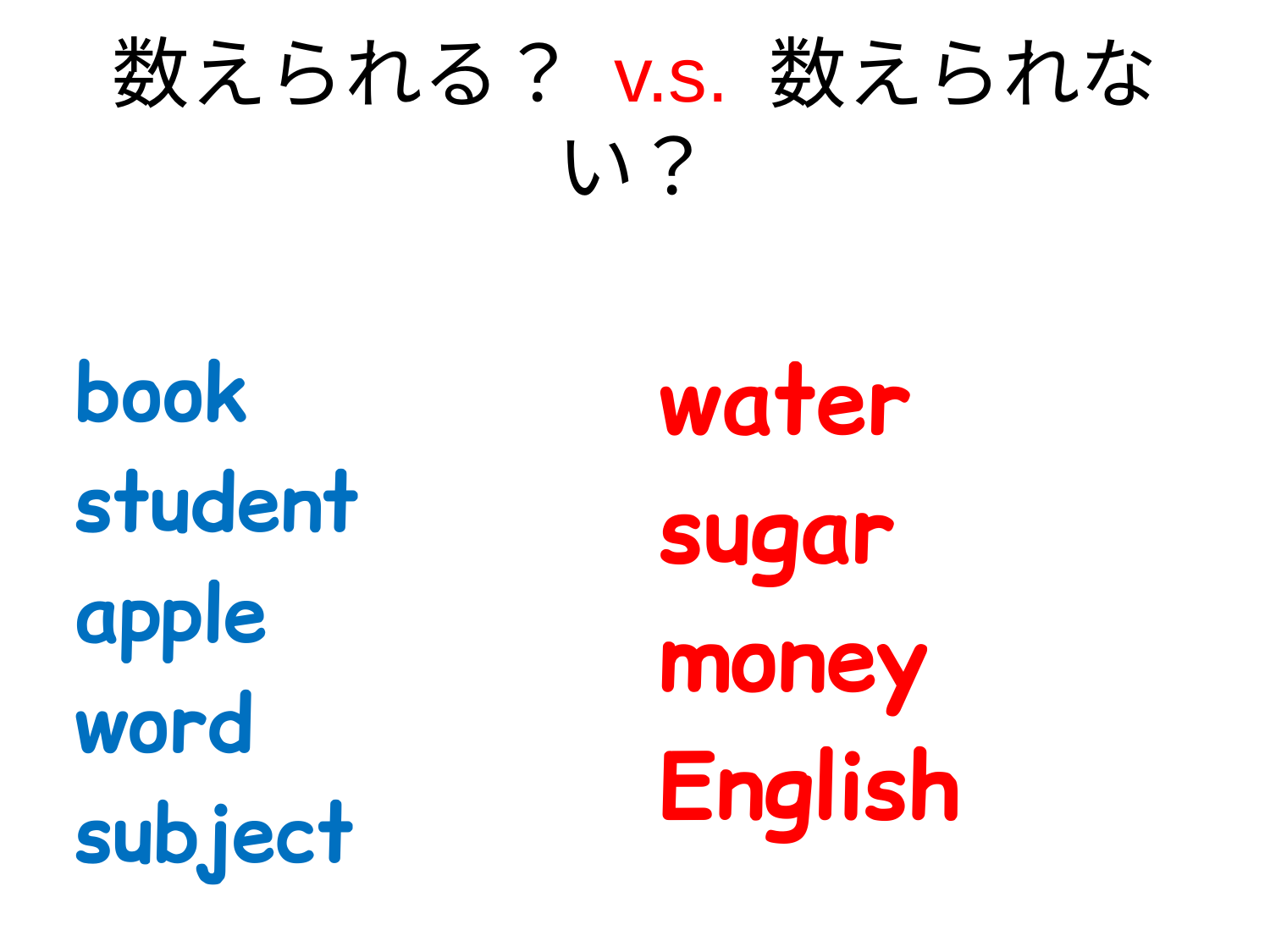

# 数えられる？ v.s. 数えられない？

book
student
apple
word
subject

water
sugar
money
English